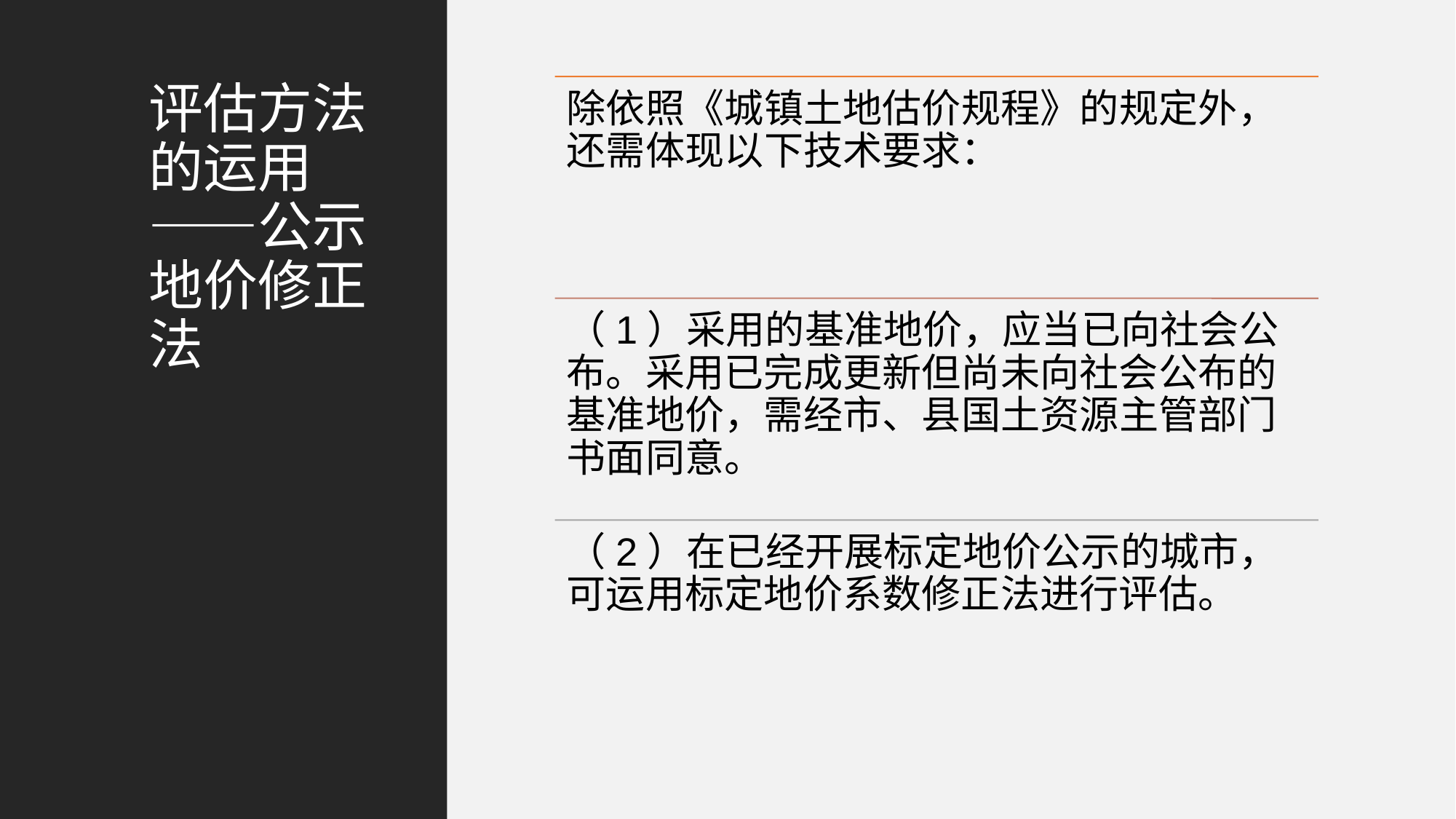

# 评估方法的运用——公示地价修正法
除依照《城镇土地估价规程》的规定外，还需体现以下技术要求：
（1）采用的基准地价，应当已向社会公布。采用已完成更新但尚未向社会公布的基准地价，需经市、县国土资源主管部门书面同意。
（2）在已经开展标定地价公示的城市，可运用标定地价系数修正法进行评估。